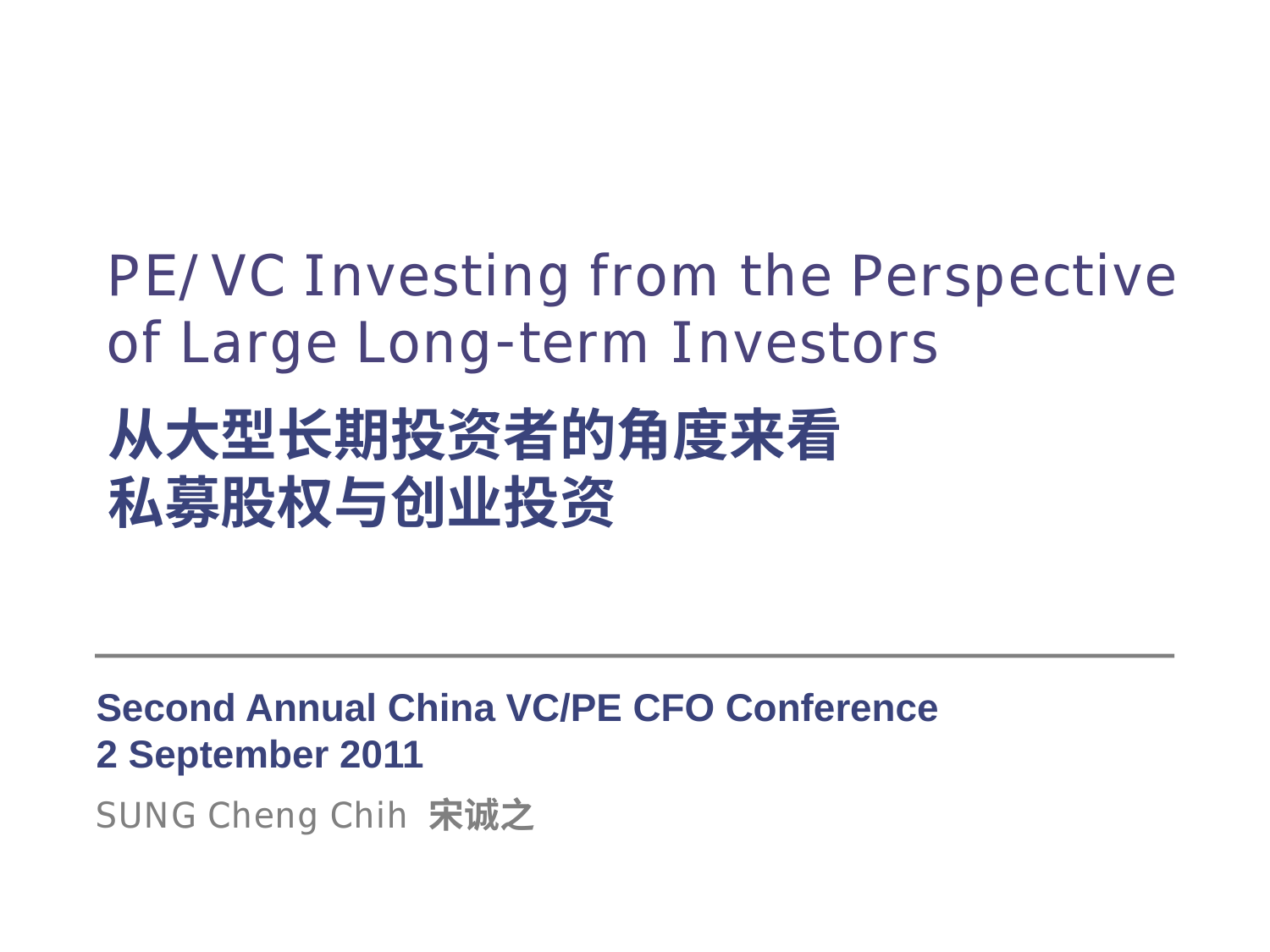

# PE/VC Investing from the Perspective of Large Long-term Investors 从大型长期投资者的角度来看 私募股权与创业投资

Second Annual China VC/PE CFO Conference
2 September 2011

SUNG Cheng Chih 宋诚之